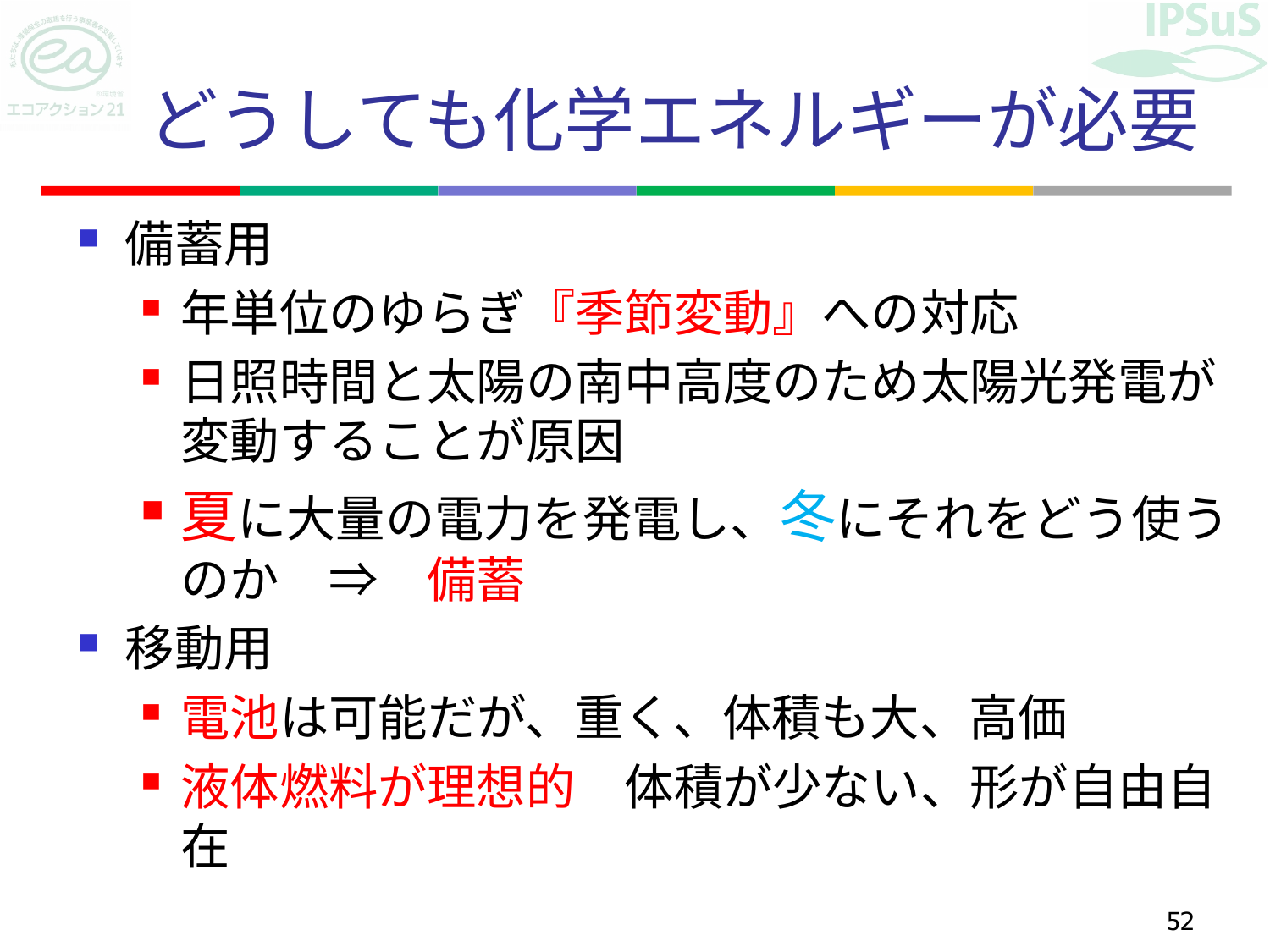

# どうしても化学エネルギーが必要

備蓄用
年単位のゆらぎ『季節変動』への対応
日照時間と太陽の南中高度のため太陽光発電が変動することが原因
夏に大量の電力を発電し、冬にそれをどう使うのか　⇒　備蓄
移動用
電池は可能だが、重く、体積も大、高価
液体燃料が理想的　体積が少ない、形が自由自在

52